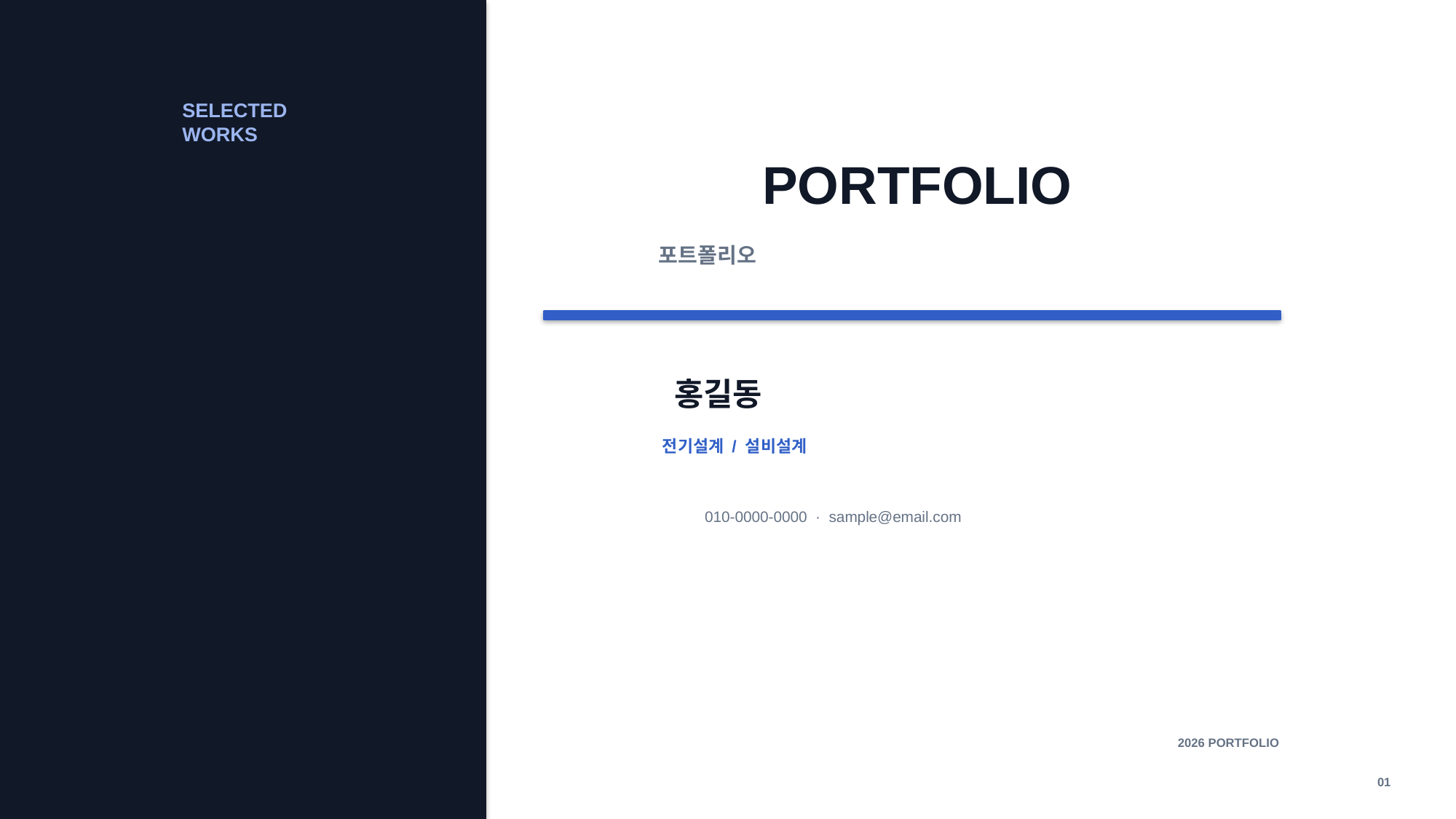

SELECTED
WORKS
PORTFOLIO
포트폴리오

홍길동
전기설계 / 설비설계
010-0000-0000  ·  sample@email.com
2026 PORTFOLIO
01